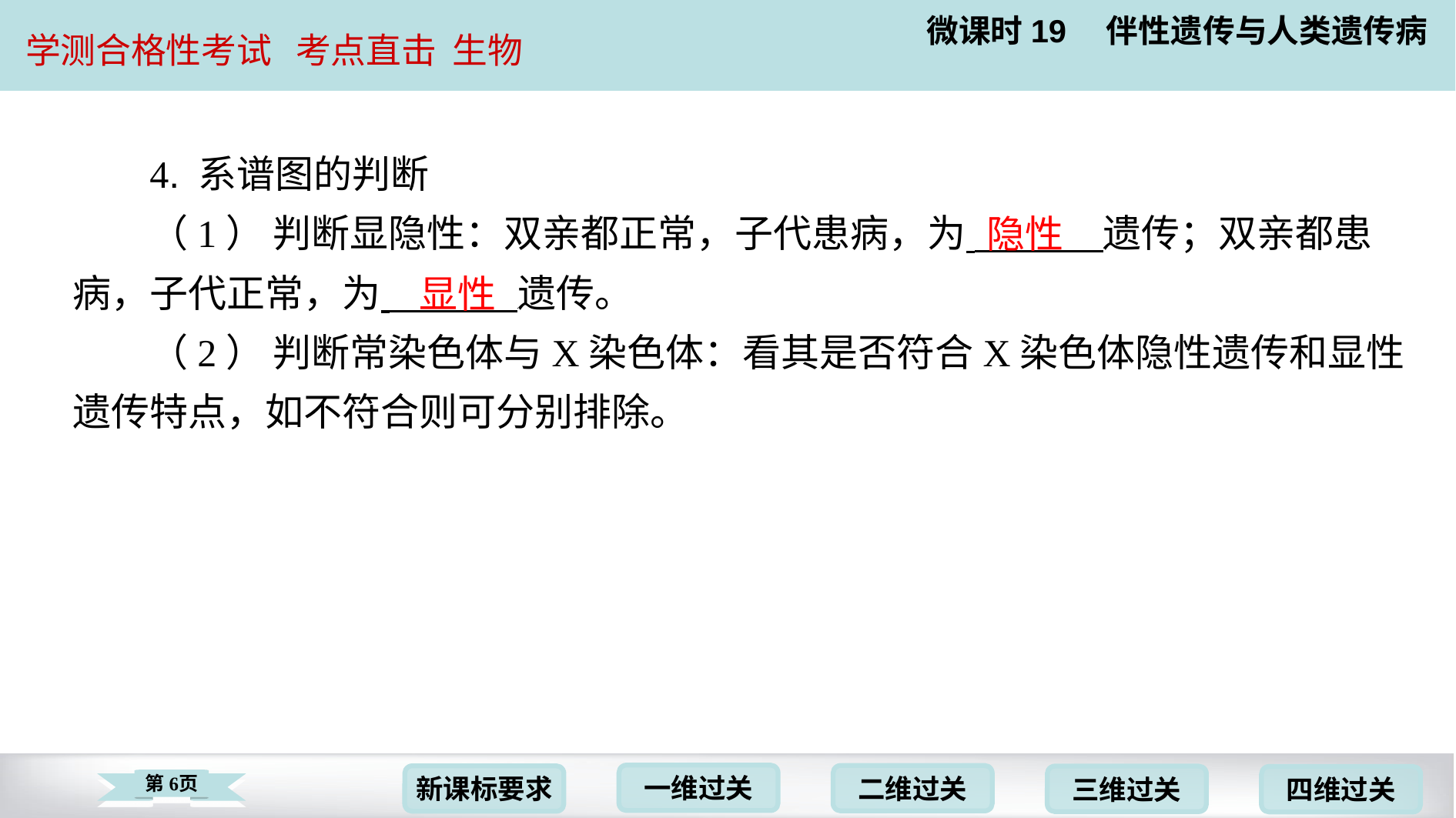

4. 系谱图的判断
（1） 判断显隐性：双亲都正常，子代患病，为                    遗传；双亲都患
病，子代正常，为                    遗传。
（2） 判断常染色体与X染色体：看其是否符合X染色体隐性遗传和显性
遗传特点，如不符合则可分别排除。
隐性
显性